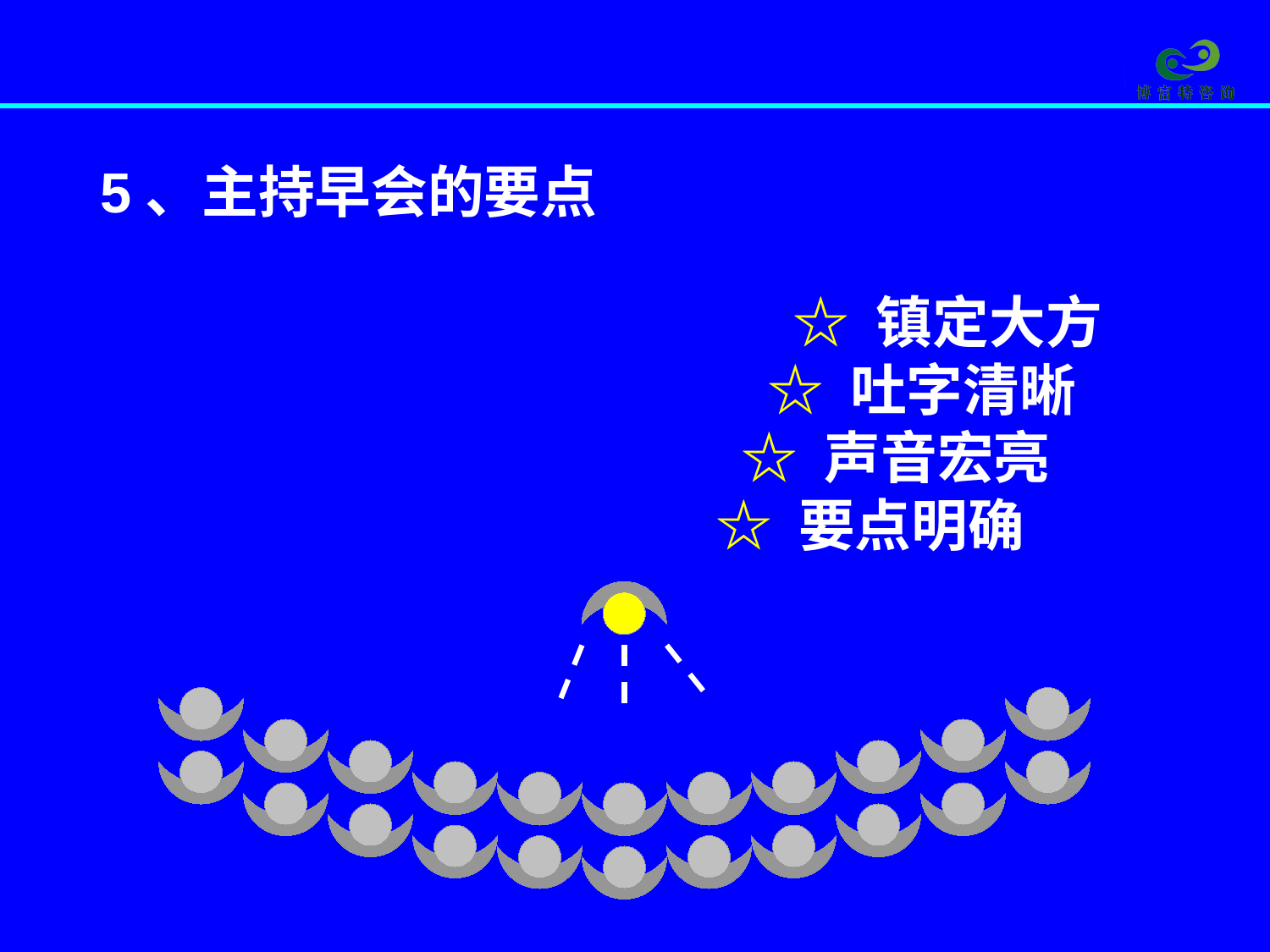

5、主持早会的要点
      ☆ 镇定大方
    ☆ 吐字清晰
  ☆ 声音宏亮
☆ 要点明确

#